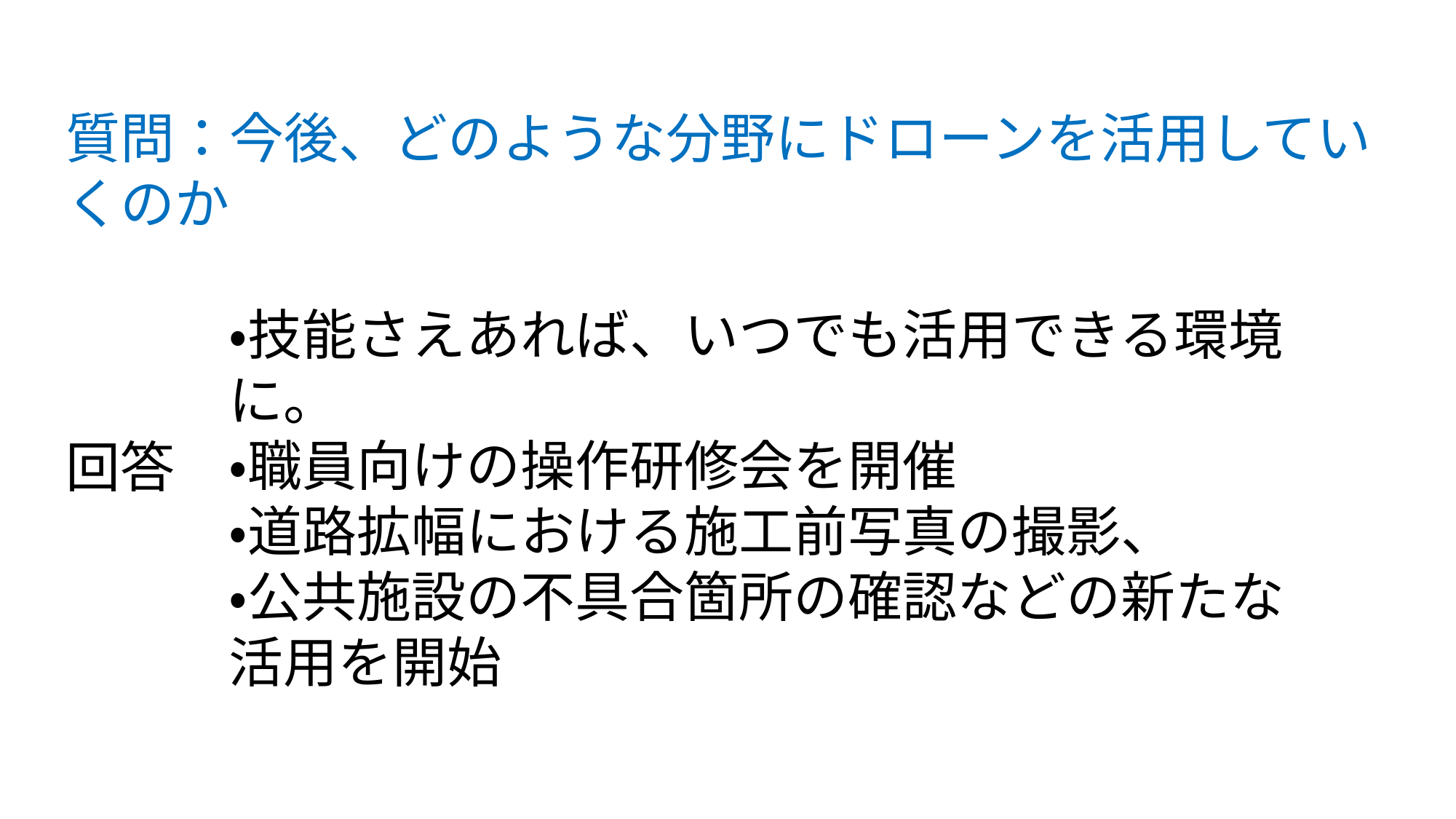

質問：今後、どのような分野にドローンを活用していくのか
・技能さえあれば、いつでも活用できる環境に。
・職員向けの操作研修会を開催
・道路拡幅における施工前写真の撮影、
・公共施設の不具合箇所の確認などの新たな活用を開始
回答